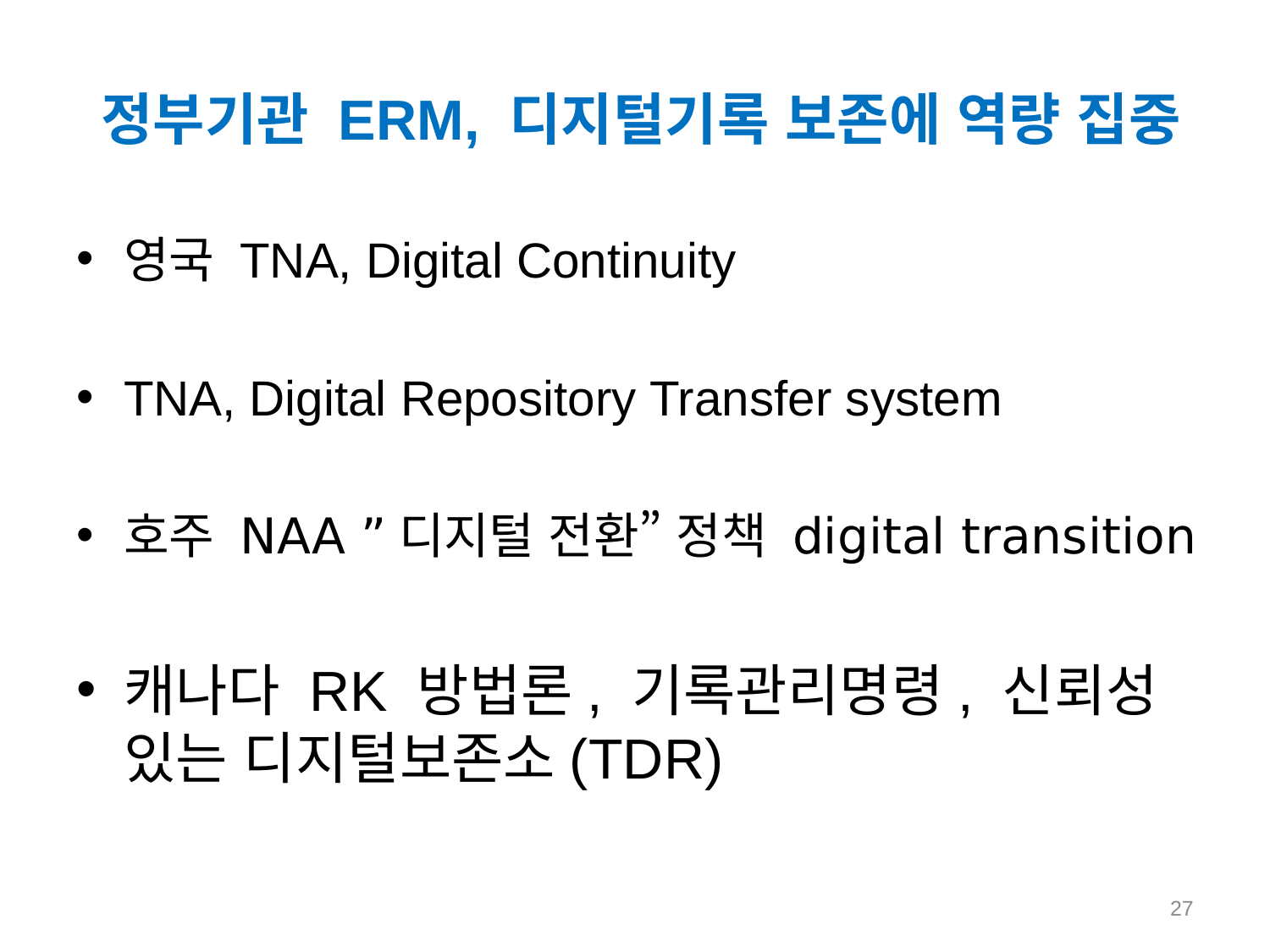

# 정부기관 ERM, 디지털기록 보존에 역량 집중
영국 TNA, Digital Continuity

TNA, Digital Repository Transfer system

호주 NAA ”디지털 전환” 정책 digital transition

캐나다 RK 방법론, 기록관리명령, 신뢰성 있는 디지털보존소(TDR)
27